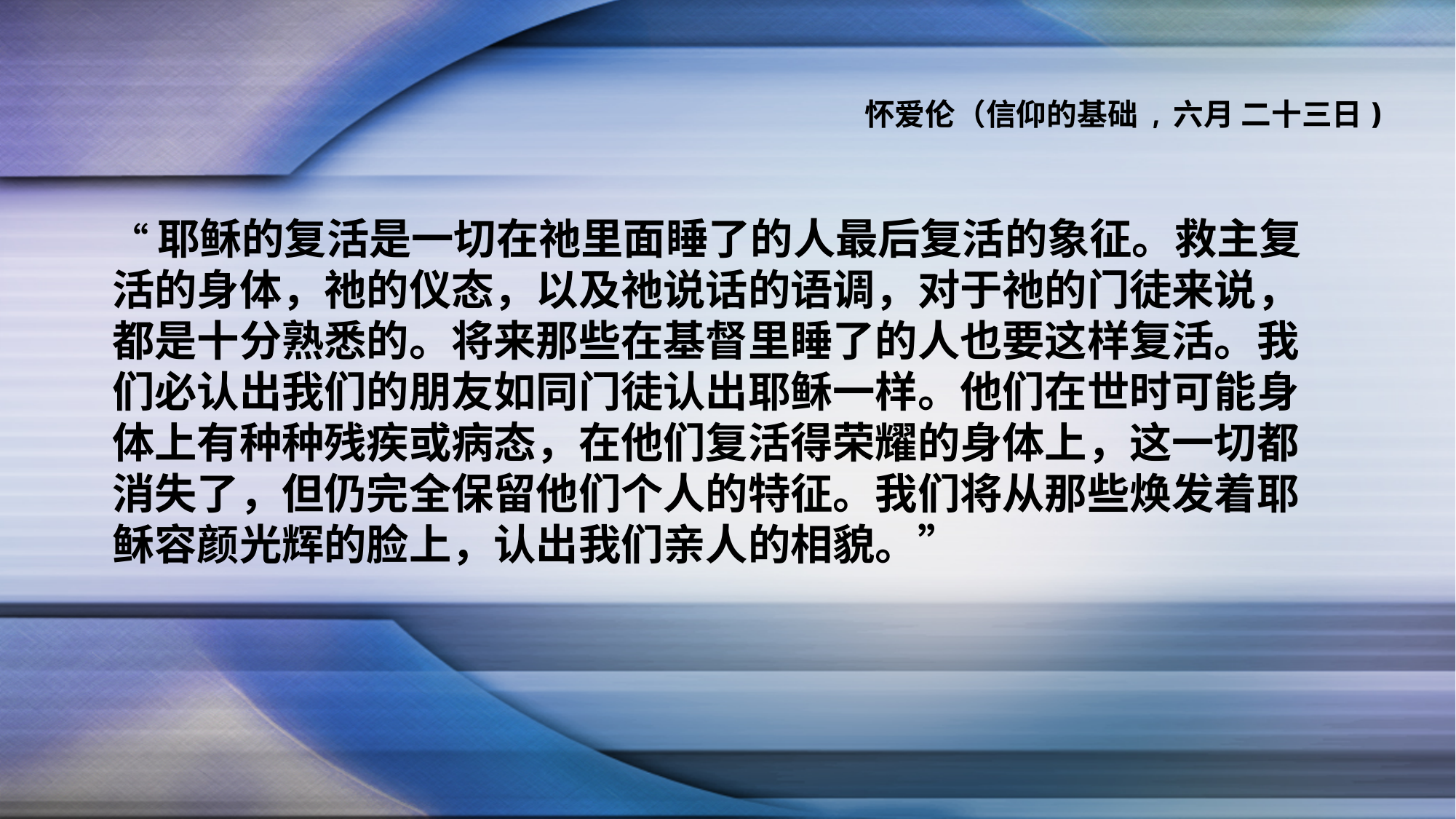

怀爱伦（信仰的基础 , 六月 二十三日)
“耶稣的复活是一切在祂里面睡了的人最后复活的象征。救主复活的身体，祂的仪态，以及祂说话的语调，对于祂的门徒来说，都是十分熟悉的。将来那些在基督里睡了的人也要这样复活。我们必认出我们的朋友如同门徒认出耶稣一样。他们在世时可能身体上有种种残疾或病态，在他们复活得荣耀的身体上，这一切都消失了，但仍完全保留他们个人的特征。我们将从那些焕发着耶稣容颜光辉的脸上，认出我们亲人的相貌。”